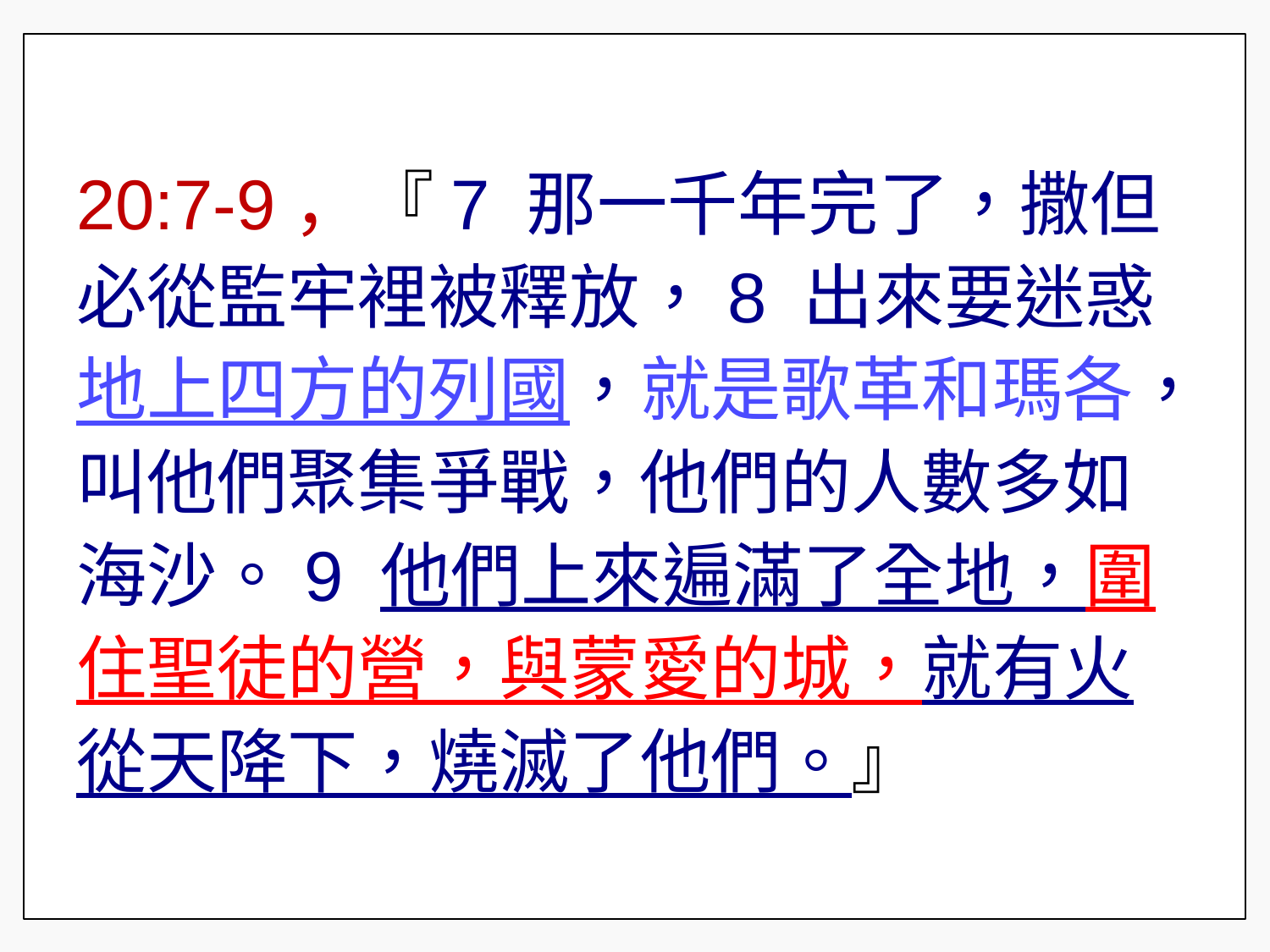

20:7-9，『7 那一千年完了，撒但必從監牢裡被釋放，8 出來要迷惑地上四方的列國，就是歌革和瑪各，叫他們聚集爭戰，他們的人數多如海沙。9 他們上來遍滿了全地，圍住聖徒的營，與蒙愛的城，就有火從天降下，燒滅了他們。』